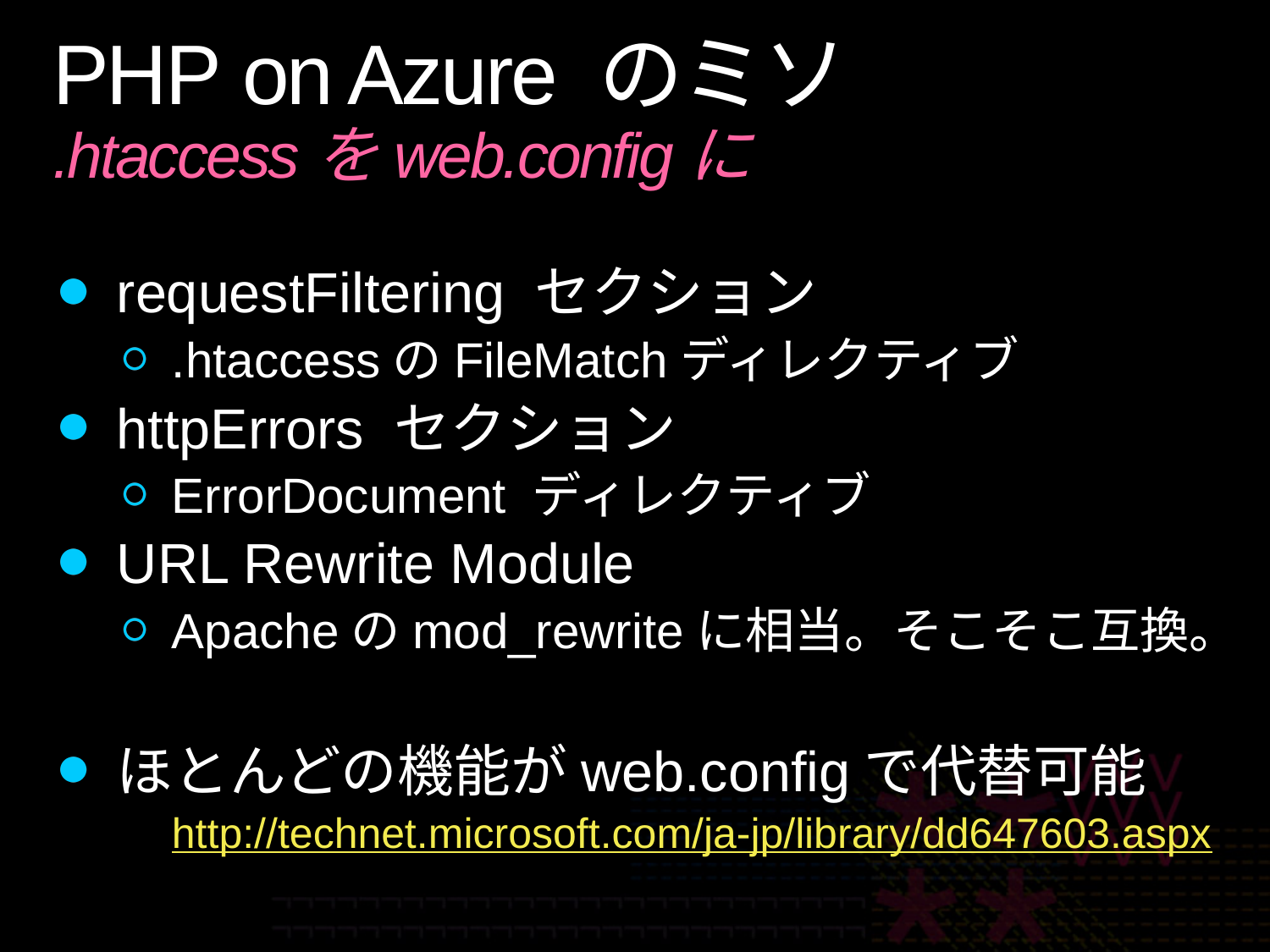

# PHP on Azure のミソ .htaccessをweb.configに
requestFiltering セクション
.htaccessのFileMatchディレクティブ
httpErrors セクション
ErrorDocument ディレクティブ
URL Rewrite Module
Apacheのmod_rewriteに相当。そこそこ互換。

ほとんどの機能がweb.configで代替可能
http://technet.microsoft.com/ja-jp/library/dd647603.aspx